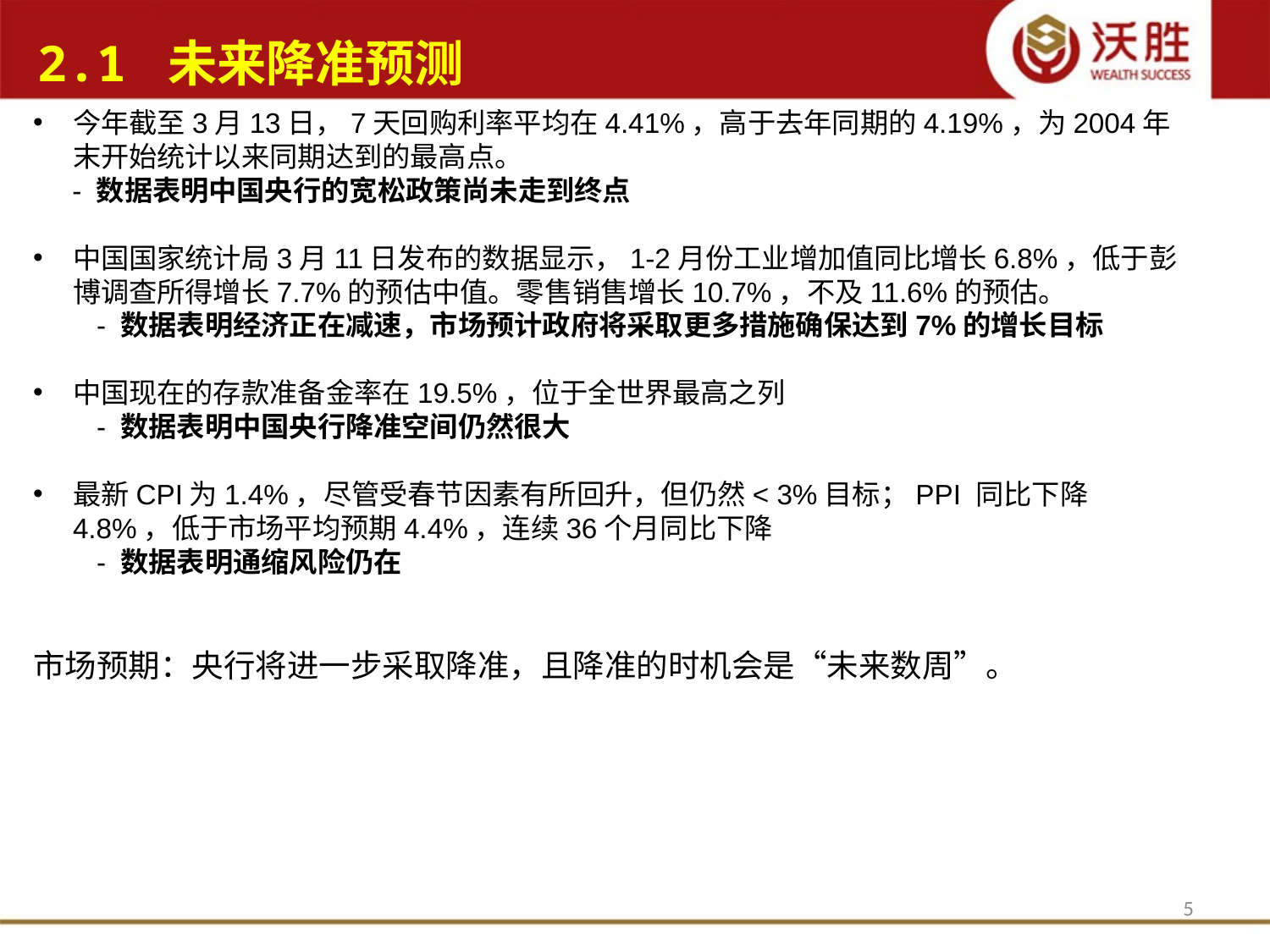

2.1 未来降准预测
今年截至3月13日，7天回购利率平均在4.41%，高于去年同期的4.19%，为2004年末开始统计以来同期达到的最高点。
     - 数据表明中国央行的宽松政策尚未走到终点

中国国家统计局3月11日发布的数据显示，1-2月份工业增加值同比增长6.8%，低于彭博调查所得增长7.7%的预估中值。零售销售增长10.7%，不及11.6%的预估。
- 数据表明经济正在减速，市场预计政府将采取更多措施确保达到7%的增长目标

中国现在的存款准备金率在19.5%，位于全世界最高之列
- 数据表明中国央行降准空间仍然很大

最新CPI为1.4%，尽管受春节因素有所回升，但仍然< 3%目标；PPI 同比下降4.8%，低于市场平均预期4.4%，连续36个月同比下降
- 数据表明通缩风险仍在

市场预期：央行将进一步采取降准，且降准的时机会是“未来数周”。

5